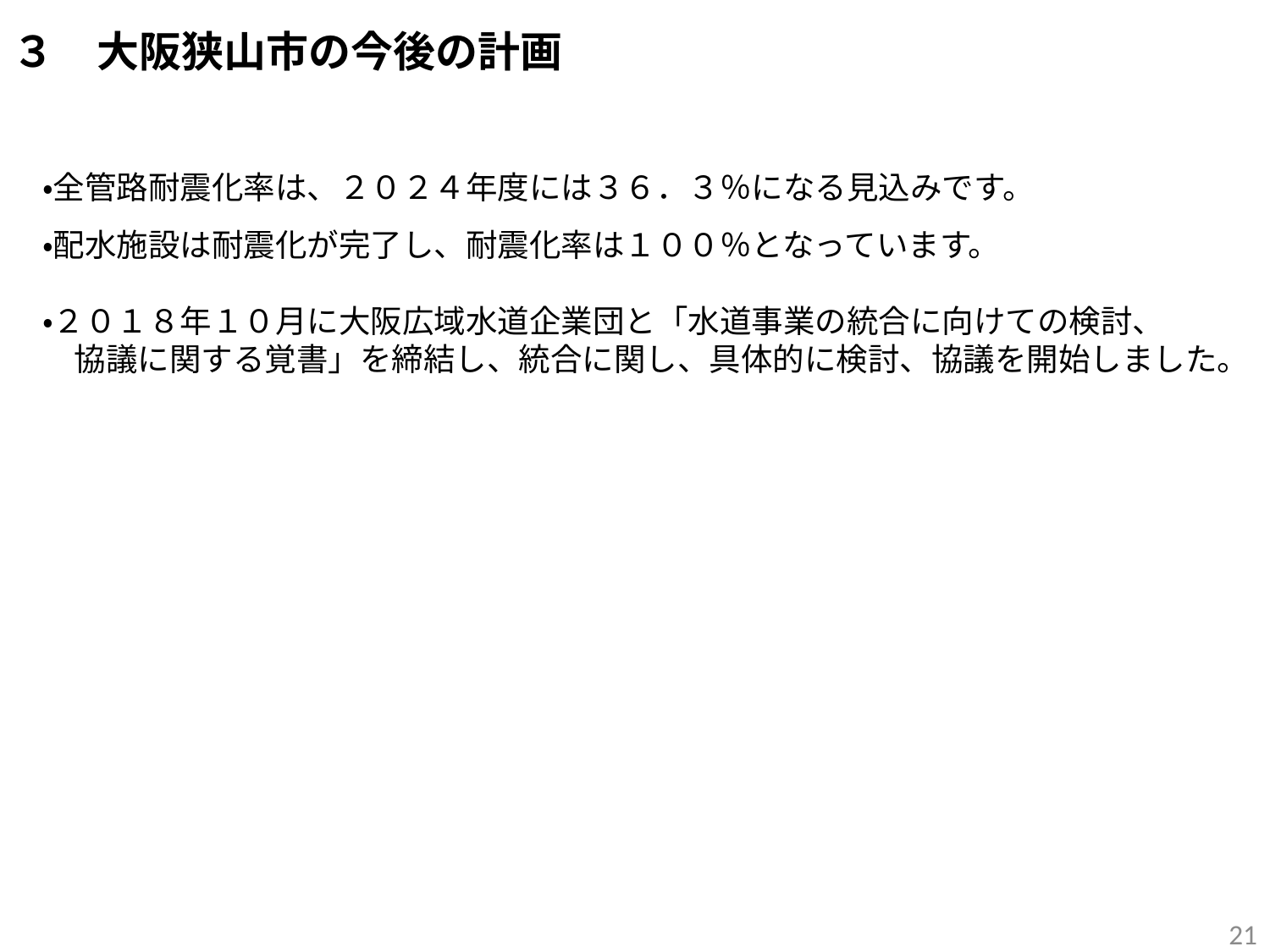

３　大阪狭山市の今後の計画

・全管路耐震化率は、２０２４年度には３６．３％になる見込みです。
・配水施設は耐震化が完了し、耐震化率は１００％となっています。

・２０１８年１０月に大阪広域水道企業団と「水道事業の統合に向けての検討、
　協議に関する覚書」を締結し、統合に関し、具体的に検討、協議を開始しました。
21